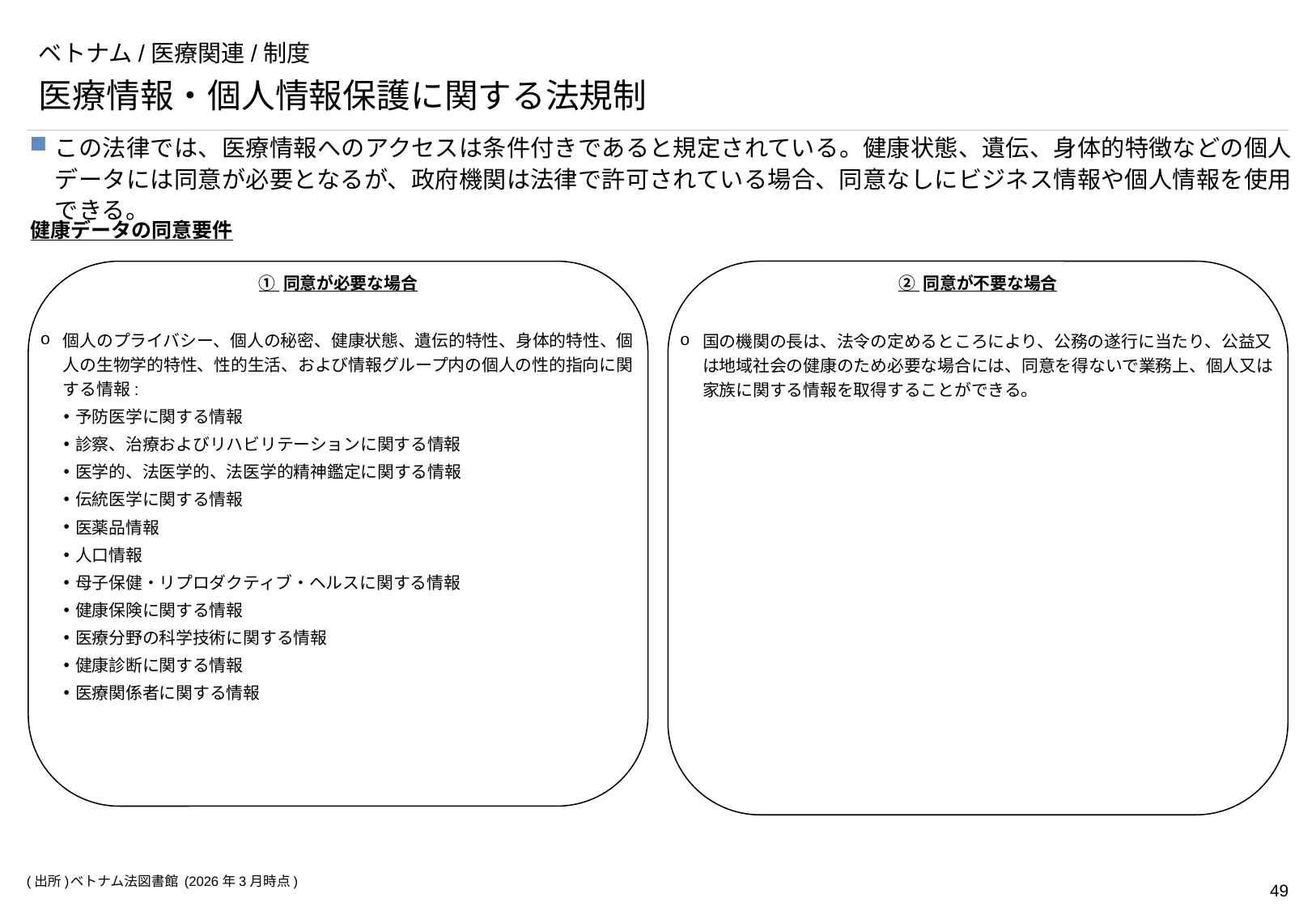

# ベトナム/医療関連/制度
医療情報・個人情報保護に関する法規制
この法律では、医療情報へのアクセスは条件付きであると規定されている。健康状態、遺伝、身体的特徴などの個人データには同意が必要となるが、政府機関は法律で許可されている場合、同意なしにビジネス情報や個人情報を使用できる。

健康データの同意要件

① 同意が必要な場合
個人のプライバシー、個人の秘密、健康状態、遺伝的特性、身体的特性、個人の生物学的特性、性的生活、および情報グループ内の個人の性的指向に関する情報:
予防医学に関する情報
診察、治療およびリハビリテーションに関する情報
医学的、法医学的、法医学的精神鑑定に関する情報
伝統医学に関する情報
医薬品情報
人口情報
母子保健・リプロダクティブ・ヘルスに関する情報
健康保険に関する情報
医療分野の科学技術に関する情報
健康診断に関する情報
医療関係者に関する情報

② 同意が不要な場合
国の機関の長は、法令の定めるところにより、公務の遂行に当たり、公益又は地域社会の健康のため必要な場合には、同意を得ないで業務上、個人又は家族に関する情報を取得することができる。
(出所)	ベトナム法図書館 (2026年3月時点)